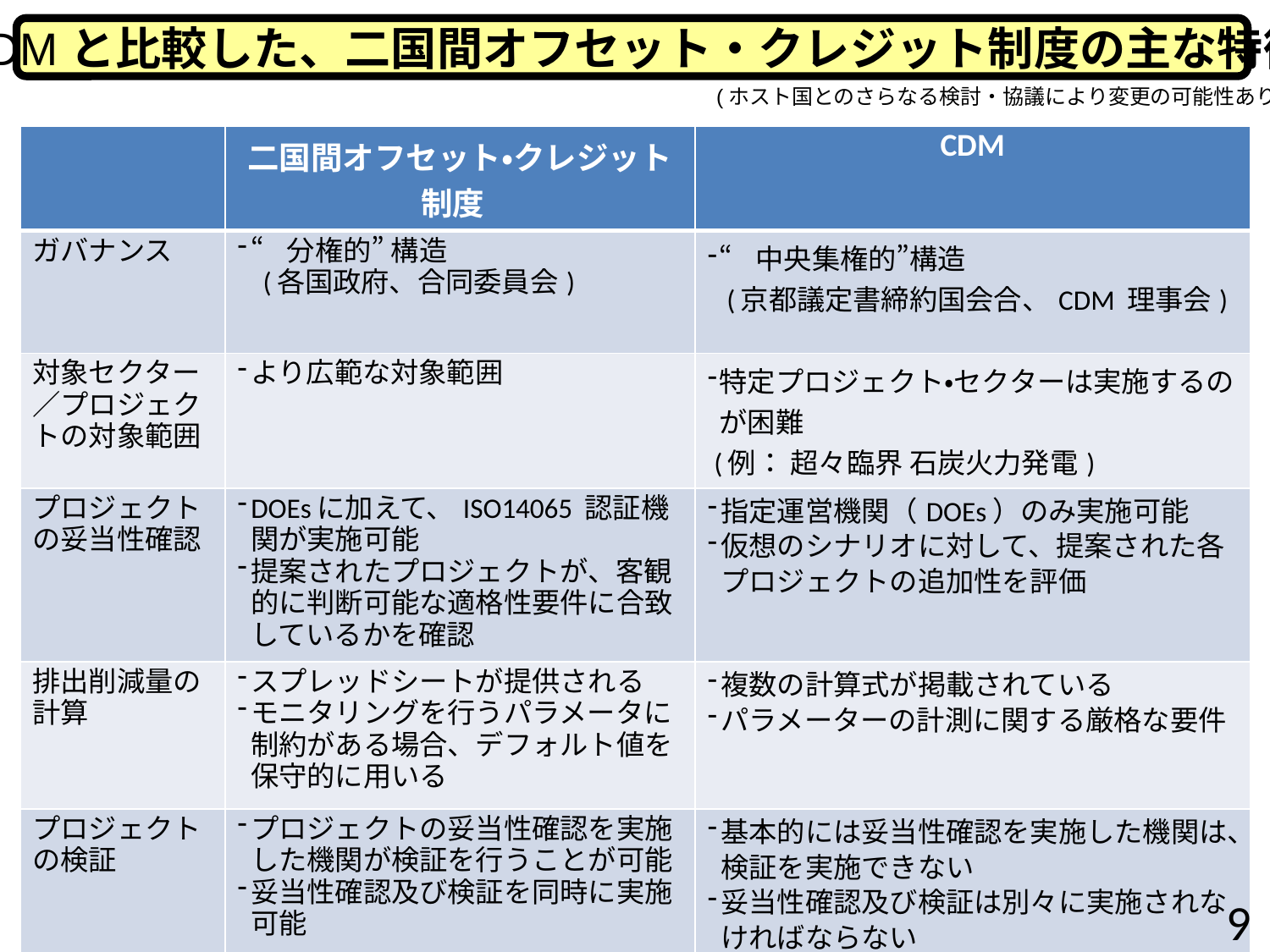

CDMと比較した、二国間オフセット・クレジット制度の主な特徴
(ホスト国とのさらなる検討・協議により変更の可能性あり)
|  | 二国間オフセット・クレジット制度 | CDM |
| --- | --- | --- |
| ガバナンス | “分権的” 構造 (各国政府、合同委員会) | “中央集権的”構造 (京都議定書締約国会合、CDM 理事会) |
| 対象セクター／プロジェクトの対象範囲 | より広範な対象範囲 | 特定プロジェクト・セクターは実施するのが困難 (例： 超々臨界 石炭火力発電) |
| プロジェクトの妥当性確認 | DOEsに加えて、ISO14065 認証機関が実施可能 提案されたプロジェクトが、客観的に判断可能な適格性要件に合致しているかを確認 | 指定運営機関（DOEs）のみ実施可能 仮想のシナリオに対して、提案された各プロジェクトの追加性を評価 |
| 排出削減量の計算 | スプレッドシートが提供される モニタリングを行うパラメータに制約がある場合、デフォルト値を保守的に用いる | 複数の計算式が掲載されている パラメーターの計測に関する厳格な要件 |
| プロジェクトの検証 | プロジェクトの妥当性確認を実施した機関が検証を行うことが可能 妥当性確認及び検証を同時に実施可能 | 基本的には妥当性確認を実施した機関は、検証を実施できない 妥当性確認及び検証は別々に実施されなければならない |
9